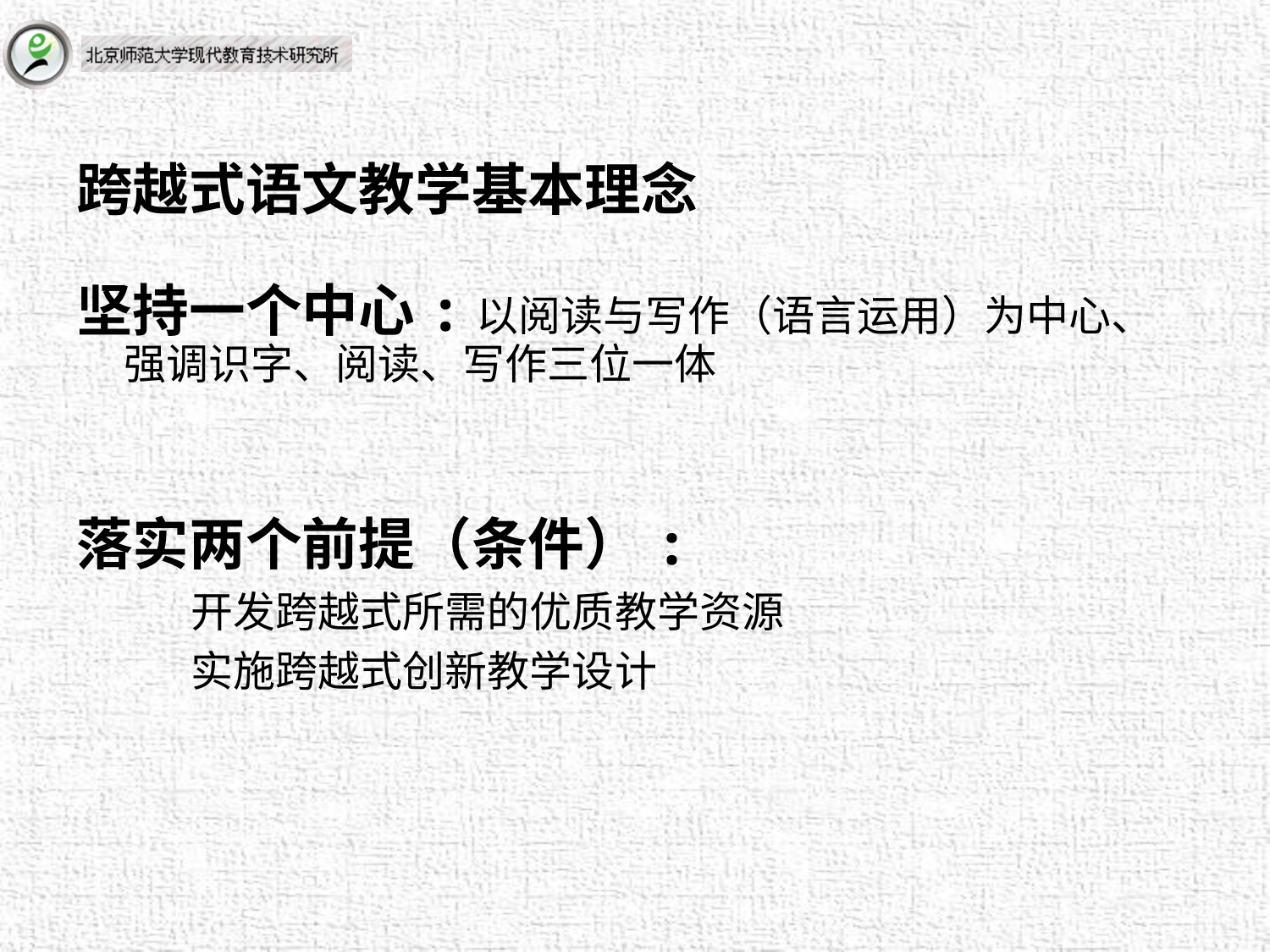

# 跨越式语文教学基本理念
坚持一个中心:以阅读与写作（语言运用）为中心、强调识字、阅读、写作三位一体

落实两个前提（条件）:
           开发跨越式所需的优质教学资源
           实施跨越式创新教学设计